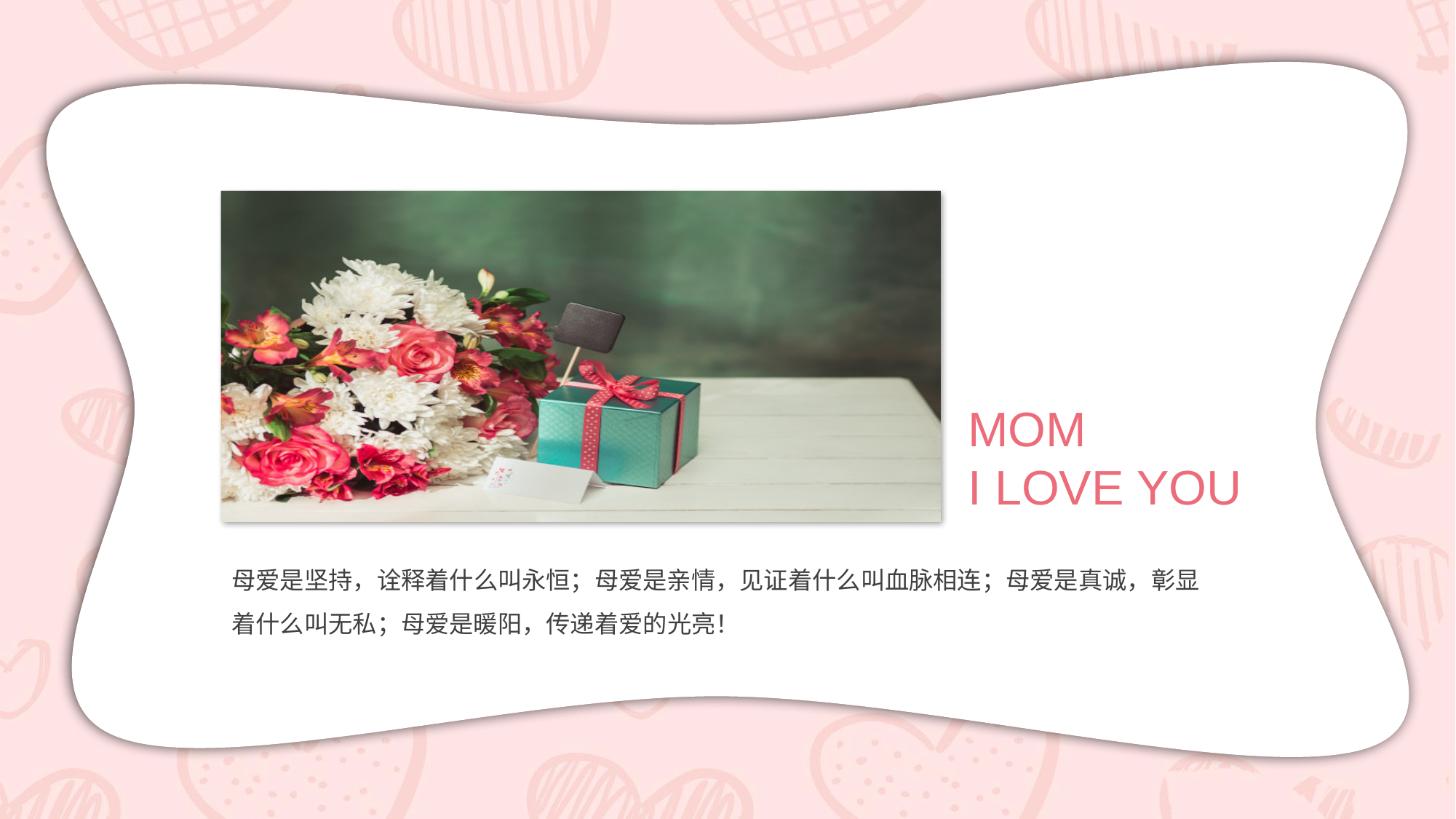

MOM
I LOVE YOU
母爱是坚持，诠释着什么叫永恒；母爱是亲情，见证着什么叫血脉相连；母爱是真诚，彰显着什么叫无私；母爱是暖阳，传递着爱的光亮！